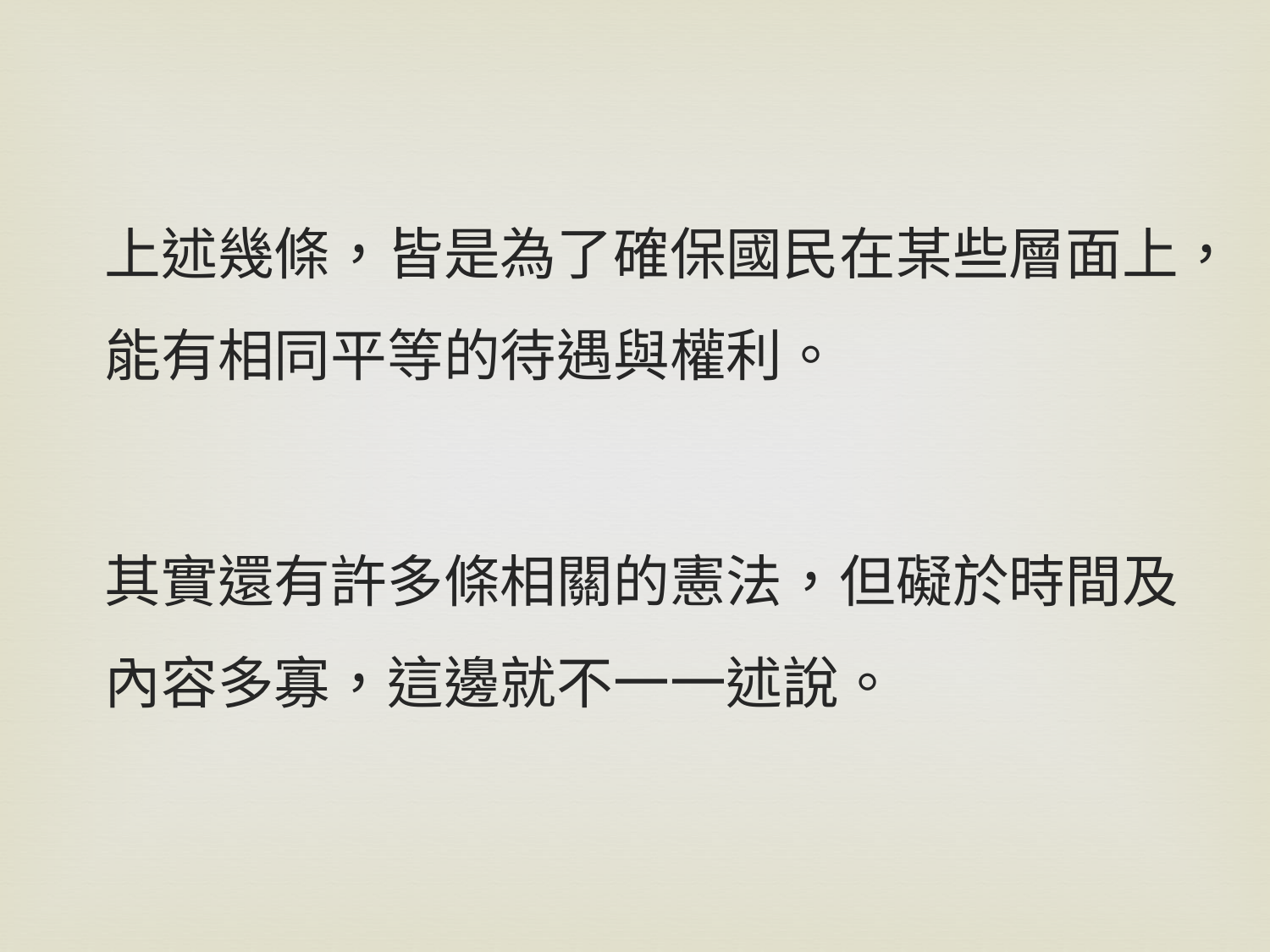

上述幾條，皆是為了確保國民在某些層面上，能有相同平等的待遇與權利。

其實還有許多條相關的憲法，但礙於時間及內容多寡，這邊就不一一述說。